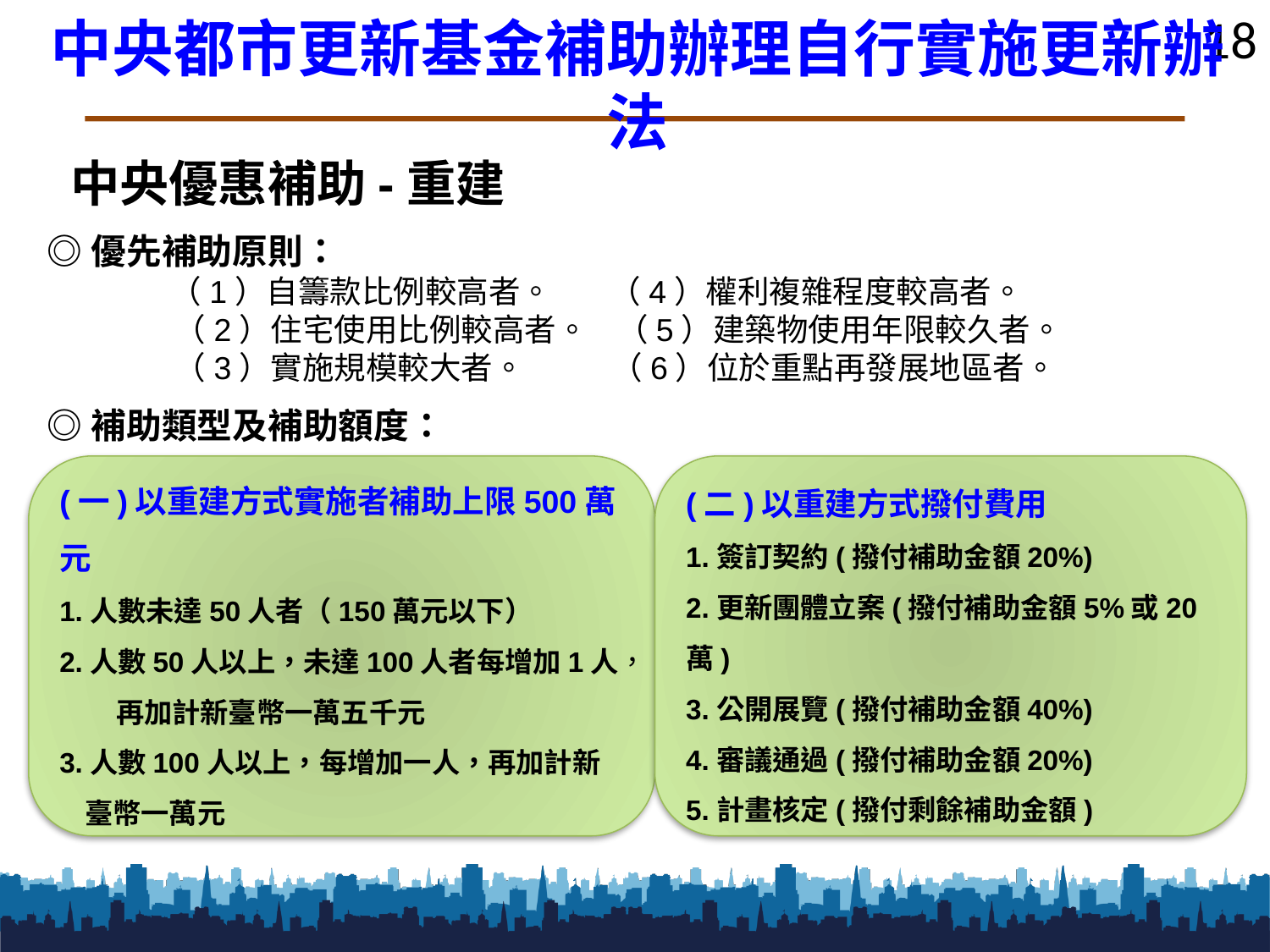

中央都市更新基金補助辦理自行實施更新辦法
 中央優惠補助-重建
◎優先補助原則：
                （1）自籌款比例較高者。        （4）權利複雜程度較高者。
	（2）住宅使用比例較高者。    （5）建築物使用年限較久者。
	（3）實施規模較大者。            （6）位於重點再發展地區者。
◎補助類型及補助額度：
(一)以重建方式實施者補助上限500萬元
1.人數未達50人者（150萬元以下）
2.人數50人以上，未達100人者每增加1人，　　再加計新臺幣一萬五千元
3.人數100人以上，每增加一人，再加計新        臺幣一萬元
(二)以重建方式撥付費用
1.簽訂契約(撥付補助金額20%)
2.更新團體立案(撥付補助金額5%或20萬)
3.公開展覽(撥付補助金額40%)
4.審議通過(撥付補助金額20%)
5.計畫核定(撥付剩餘補助金額)